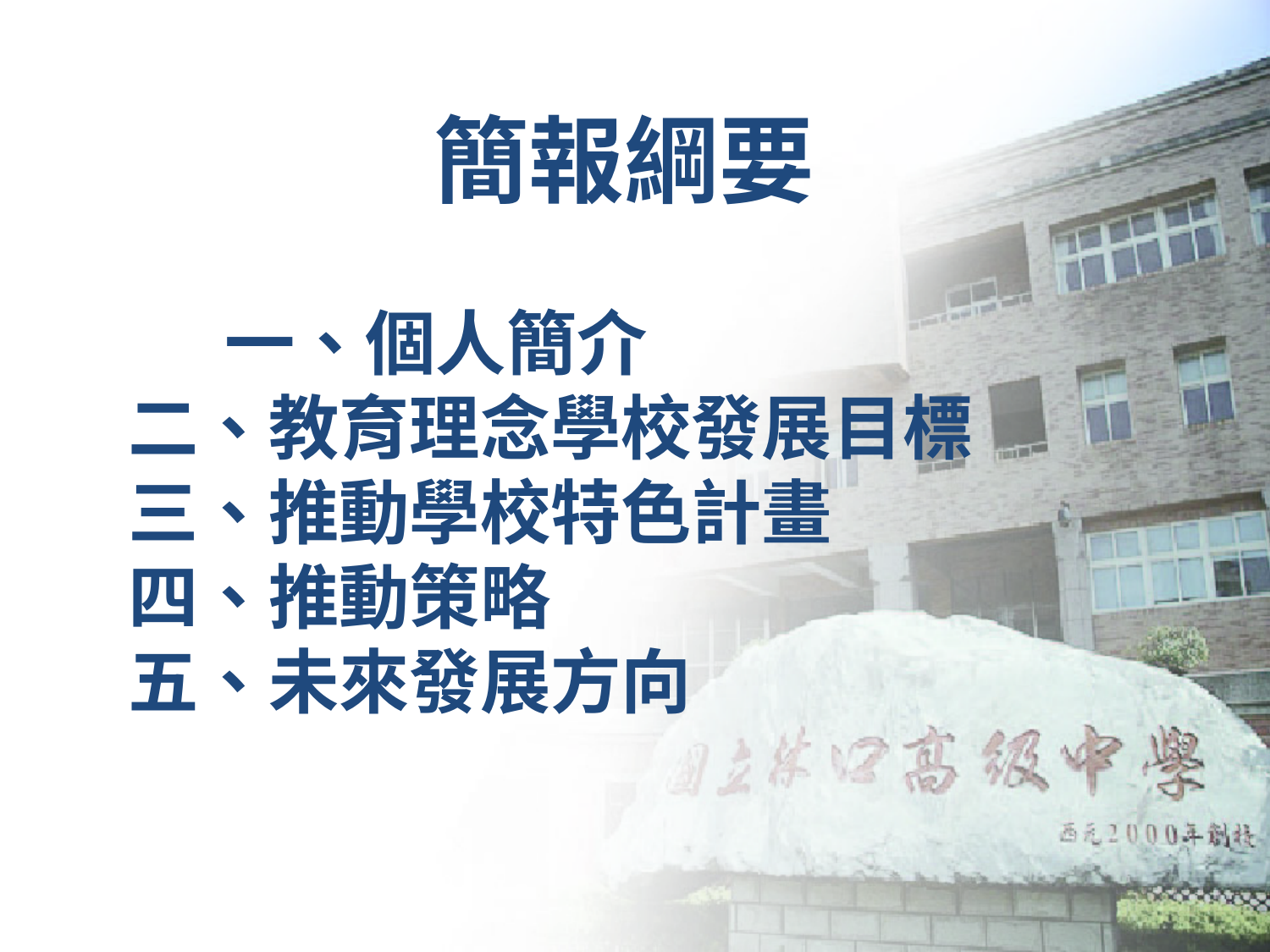

# 簡報綱要 一、個人簡介 二、教育理念學校發展目標 三、推動學校特色計畫 四、推動策略 五、未來發展方向